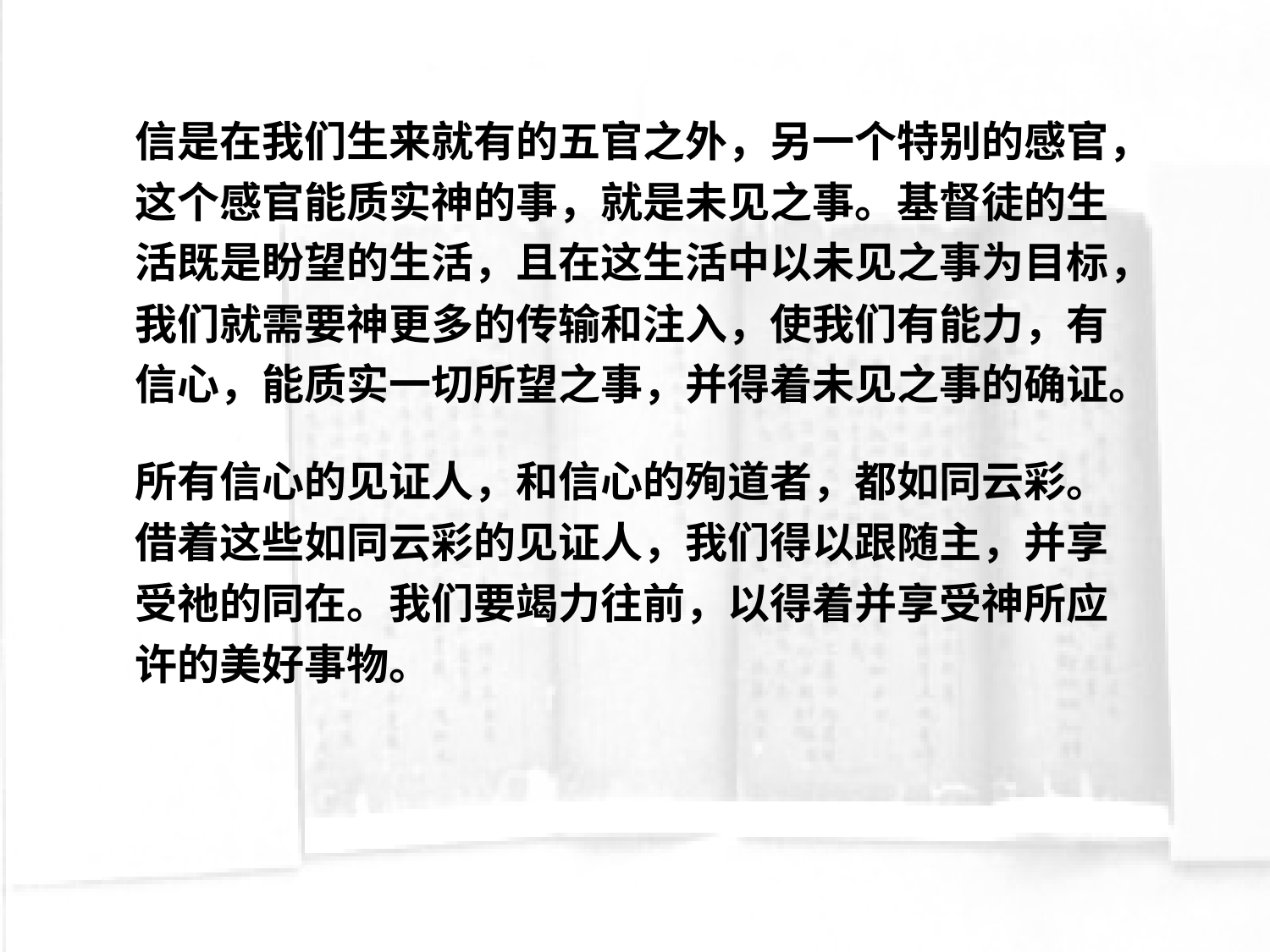

信是在我们生来就有的五官之外，另一个特别的感官，这个感官能质实神的事，就是未见之事。基督徒的生活既是盼望的生活，且在这生活中以未见之事为目标，我们就需要神更多的传输和注入，使我们有能力，有信心，能质实一切所望之事，并得着未见之事的确证。
所有信心的见证人，和信心的殉道者，都如同云彩。借着这些如同云彩的见证人，我们得以跟随主，并享受祂的同在。我们要竭力往前，以得着并享受神所应许的美好事物。